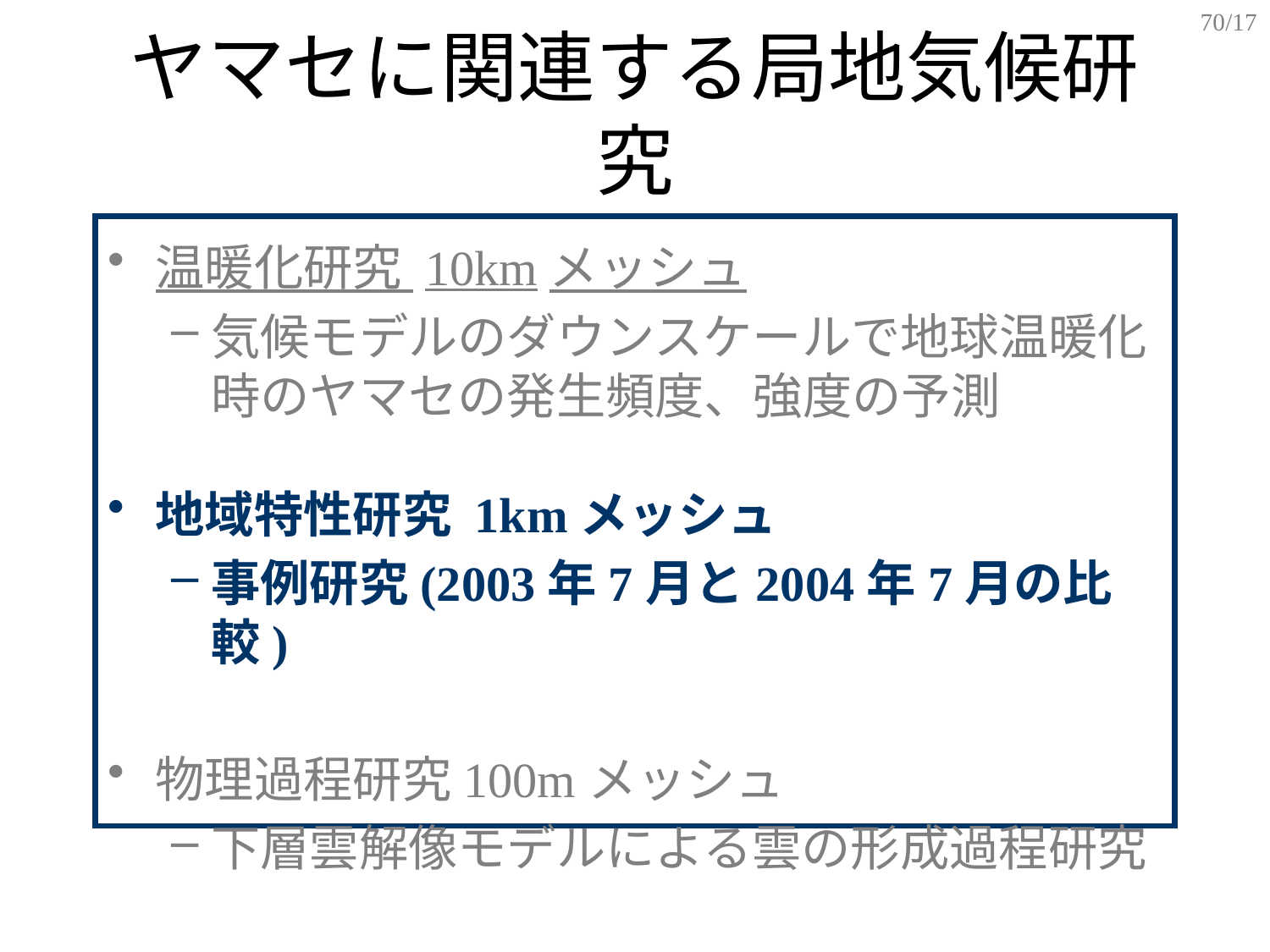

70/17
# ヤマセに関連する局地気候研究
温暖化研究 10kmメッシュ
気候モデルのダウンスケールで地球温暖化時のヤマセの発生頻度、強度の予測

地域特性研究 1kmメッシュ
事例研究(2003年7月と2004年7月の比較)

物理過程研究100mメッシュ
下層雲解像モデルによる雲の形成過程研究